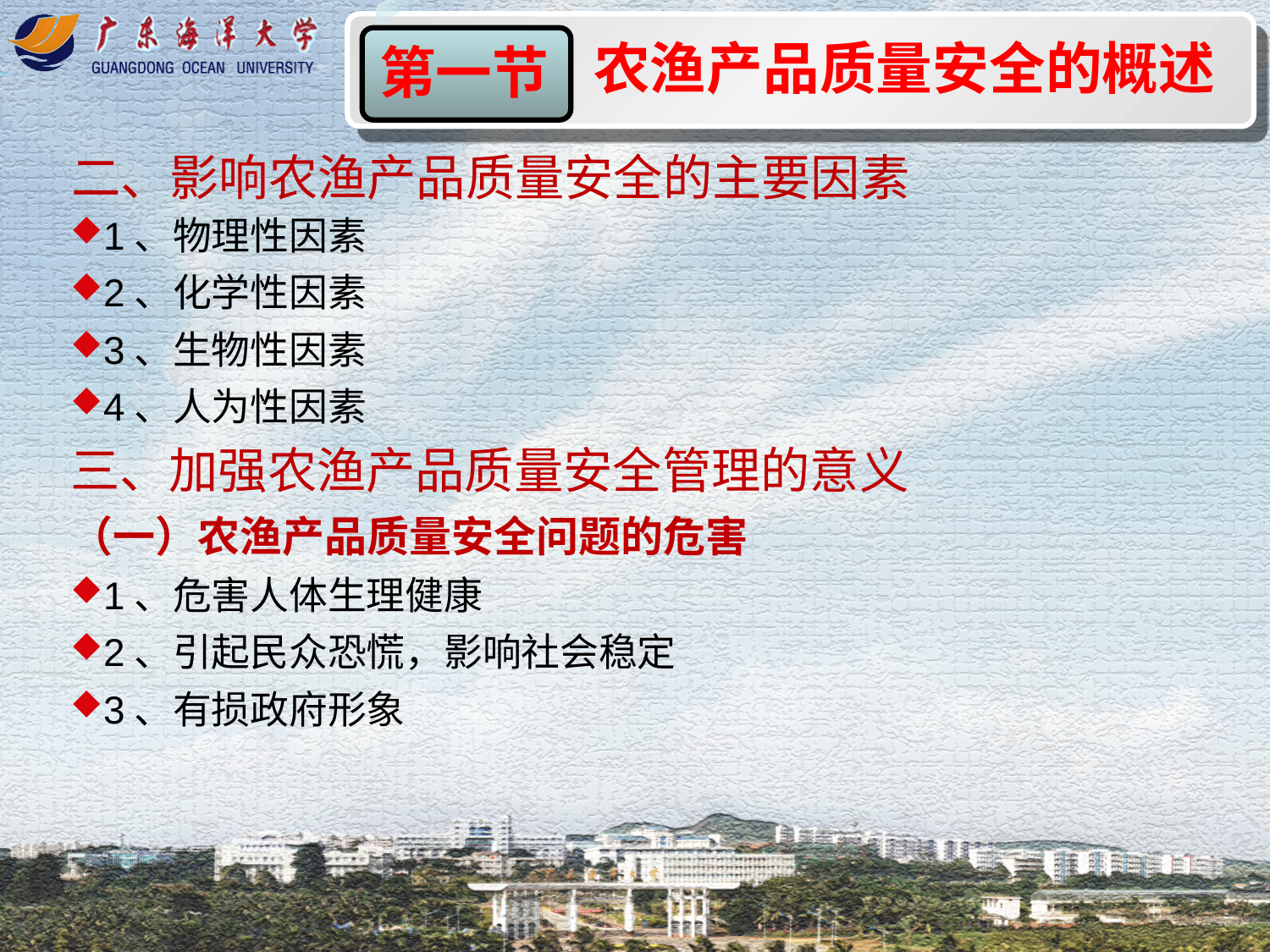

农渔产品质量安全的概述

第一节
二、影响农渔产品质量安全的主要因素
1、物理性因素
2、化学性因素
3、生物性因素
4、人为性因素
三、加强农渔产品质量安全管理的意义
（一）农渔产品质量安全问题的危害
1、危害人体生理健康
2、引起民众恐慌，影响社会稳定
3、有损政府形象